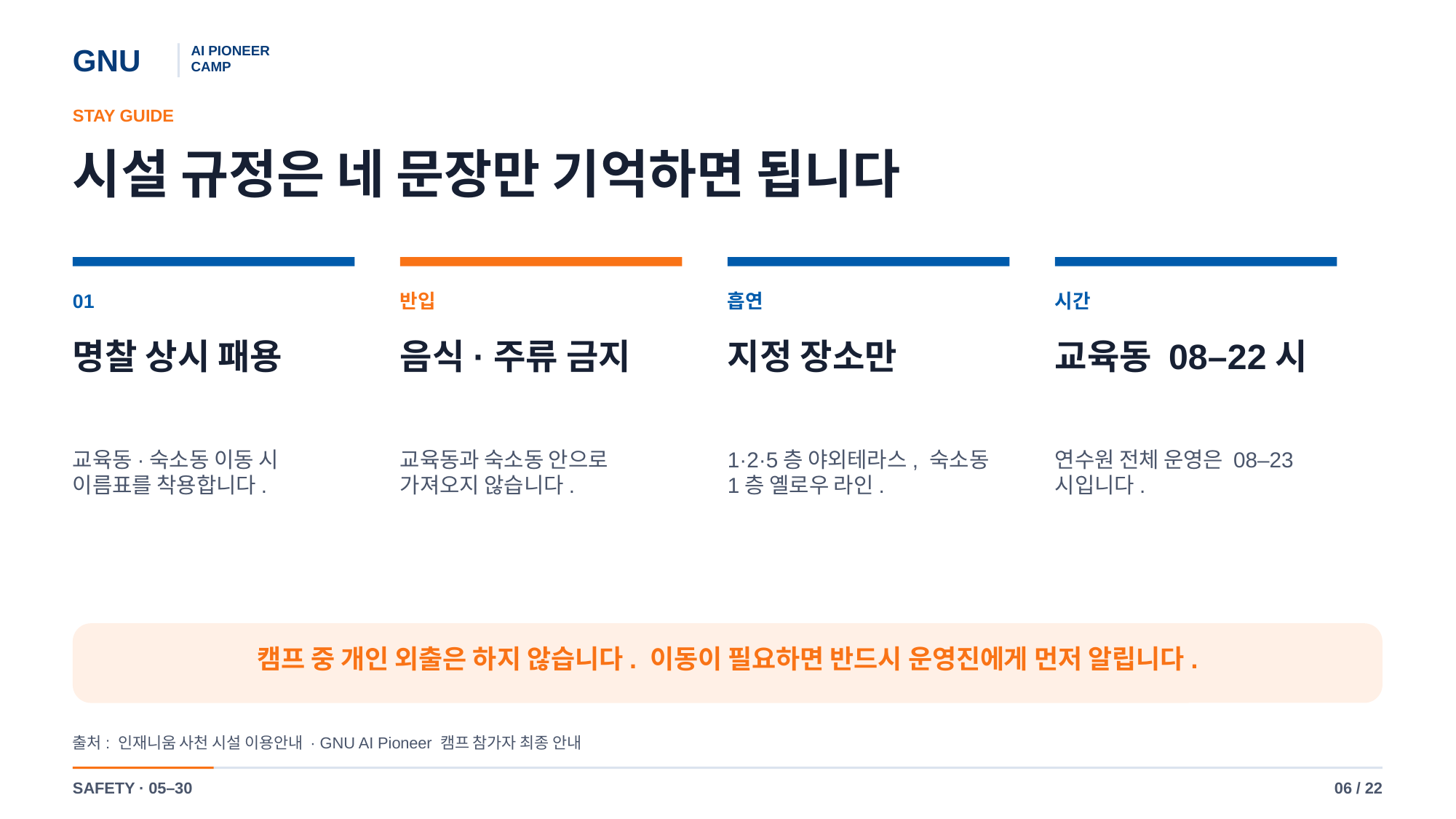

GNU
AI PIONEER
CAMP

STAY GUIDE
시설 규정은 네 문장만 기억하면 됩니다

01
반입
흡연
시간
명찰 상시 패용
음식·주류 금지
지정 장소만
교육동 08–22시
교육동·숙소동 이동 시 이름표를 착용합니다.
교육동과 숙소동 안으로 가져오지 않습니다.
1·2·5층 야외테라스, 숙소동 1층 옐로우 라인.
연수원 전체 운영은 08–23시입니다.

캠프 중 개인 외출은 하지 않습니다. 이동이 필요하면 반드시 운영진에게 먼저 알립니다.
출처: 인재니움 사천 시설 이용안내 · GNU AI Pioneer 캠프 참가자 최종 안내

SAFETY · 05–30
06 / 22